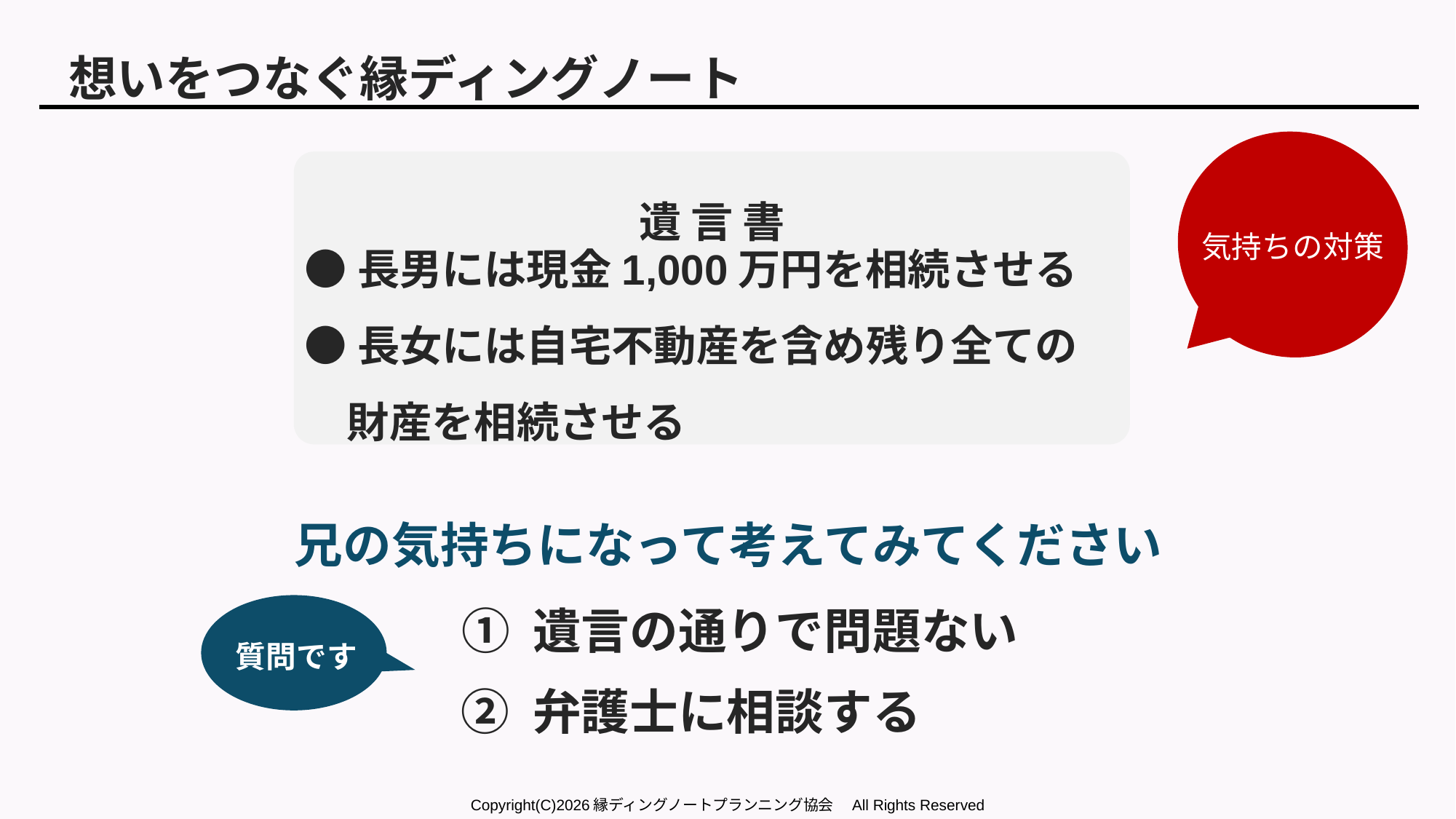

想いをつなぐ縁ディングノート

気持ちの対策

遺言書
●長男には現金1,000万円を相続させる
●長女には自宅不動産を含め残り全ての
　財産を相続させる
兄の気持ちになって考えてみてください
① 遺言の通りで問題ない

質問です
② 弁護士に相談する
Copyright(C)2026縁ディングノートプランニング協会　All Rights Reserved